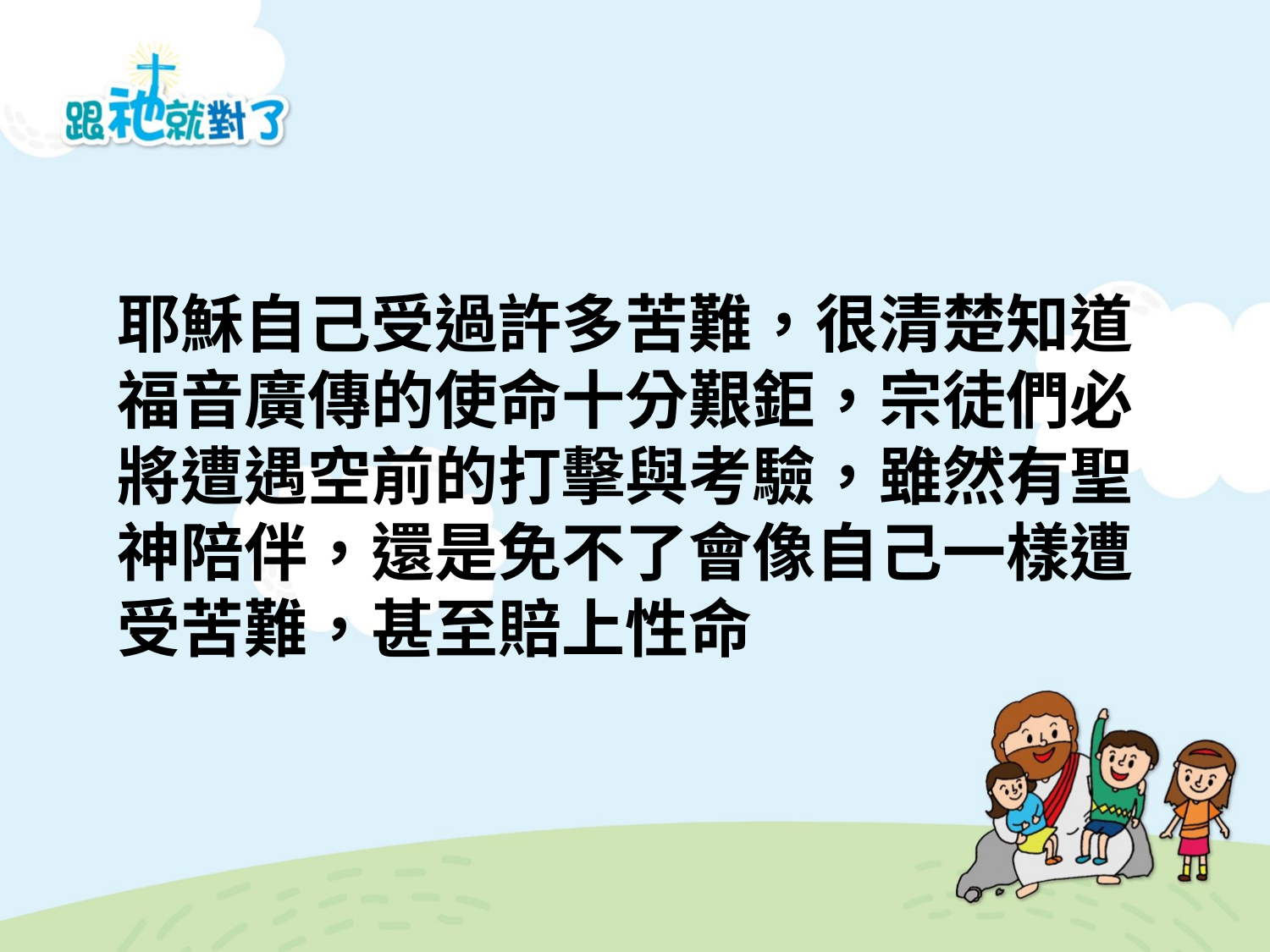

耶穌自己受過許多苦難，很清楚知道福音廣傳的使命十分艱鉅，宗徒們必將遭遇空前的打擊與考驗，雖然有聖神陪伴，還是免不了會像自己一樣遭受苦難，甚至賠上性命